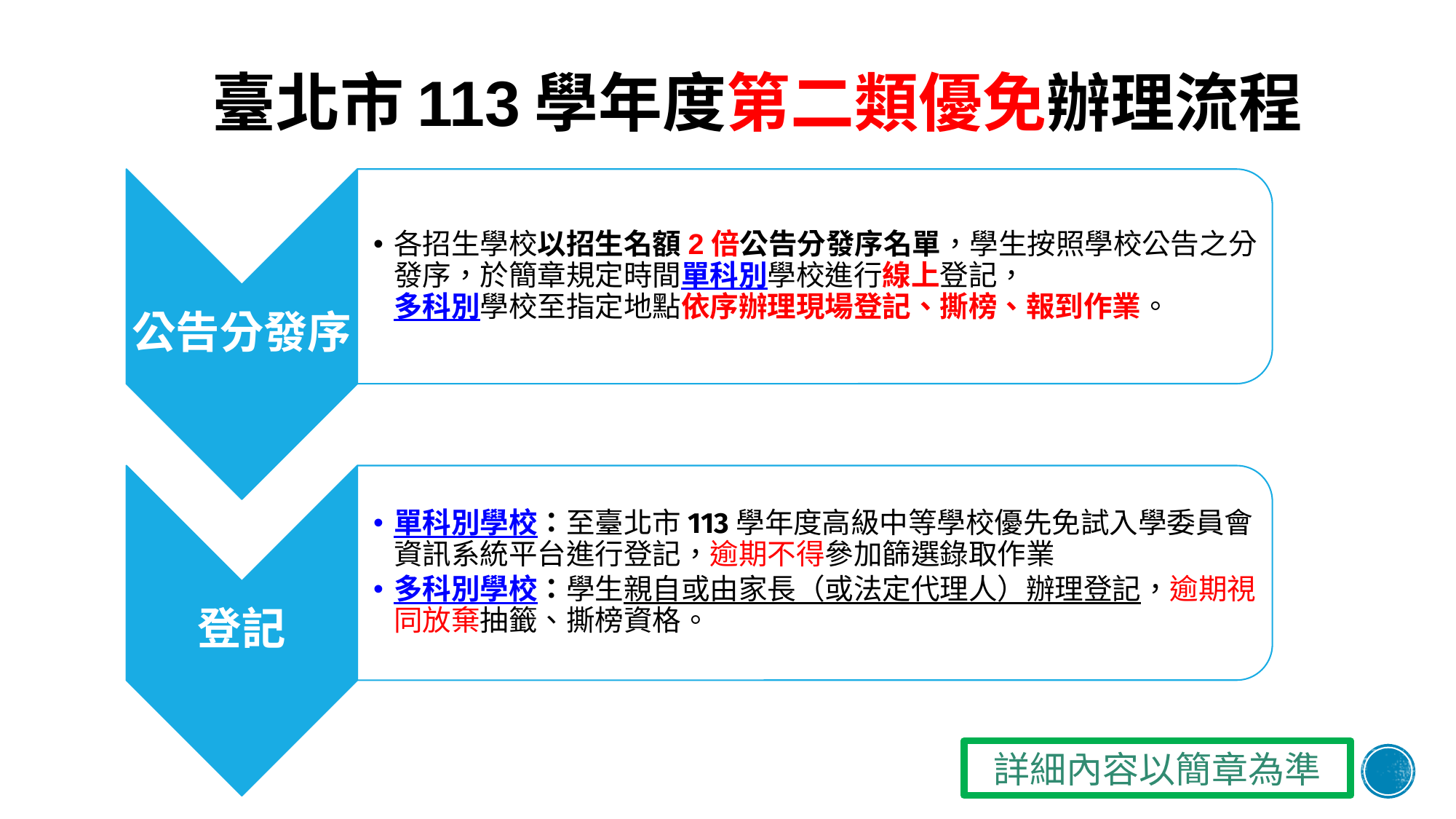

# 臺北市113學年度第二類優免辦理流程

各招生學校以招生名額2倍公告分發序名單，學生按照學校公告之分發序，於簡章規定時間單科別學校進行線上登記，
多科別學校至指定地點依序辦理現場登記、撕榜、報到作業。

公告分發序
單科別學校：至臺北市113學年度高級中等學校優先免試入學委員會資訊系統平台進行登記，逾期不得參加篩選錄取作業
多科別學校：學生親自或由家長（或法定代理人）辦理登記，逾期視同放棄抽籤、撕榜資格。

登記
詳細內容以簡章為準